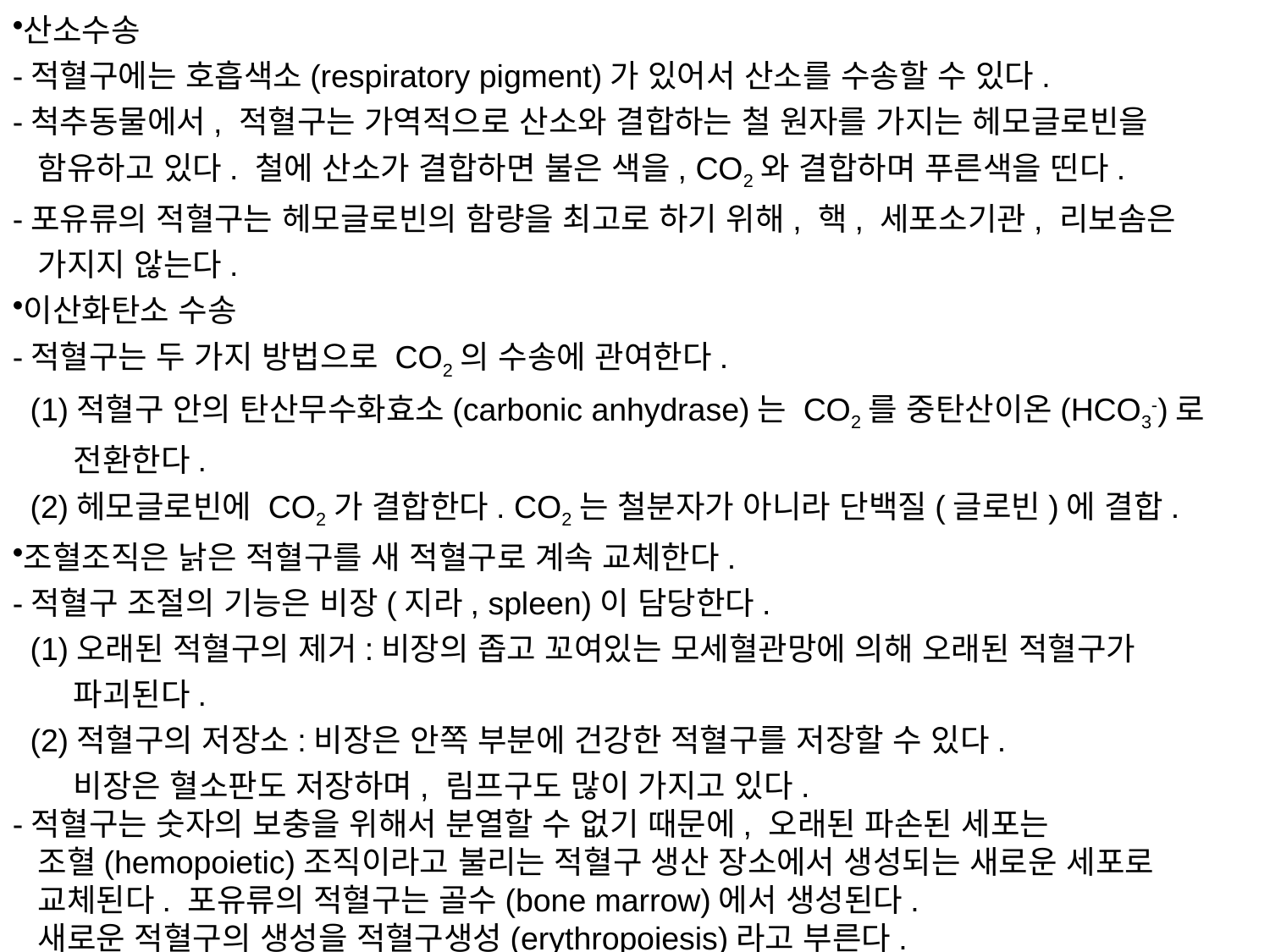

산소수송
-적혈구에는 호흡색소(respiratory pigment)가 있어서 산소를 수송할 수 있다.
-척추동물에서, 적혈구는 가역적으로 산소와 결합하는 철 원자를 가지는 헤모글로빈을
  함유하고 있다. 철에 산소가 결합하면 불은 색을, CO2와 결합하며 푸른색을 띤다.
-포유류의 적혈구는 헤모글로빈의 함량을 최고로 하기 위해, 핵, 세포소기관, 리보솜은
  가지지 않는다.
이산화탄소 수송
-적혈구는 두 가지 방법으로 CO2의 수송에 관여한다.
  (1)적혈구 안의 탄산무수화효소(carbonic anhydrase)는 CO2를 중탄산이온(HCO3-)로
      전환한다.
  (2)헤모글로빈에 CO2가 결합한다. CO2는 철분자가 아니라 단백질(글로빈)에 결합.
조혈조직은 낡은 적혈구를 새 적혈구로 계속 교체한다.
-적혈구 조절의 기능은 비장(지라, spleen)이 담당한다.
  (1)오래된 적혈구의 제거:비장의 좁고 꼬여있는 모세혈관망에 의해 오래된 적혈구가
      파괴된다.
  (2)적혈구의 저장소:비장은 안쪽 부분에 건강한 적혈구를 저장할 수 있다.
      비장은 혈소판도 저장하며, 림프구도 많이 가지고 있다.
-적혈구는 숫자의 보충을 위해서 분열할 수 없기 때문에, 오래된 파손된 세포는
  조혈(hemopoietic)조직이라고 불리는 적혈구 생산 장소에서 생성되는 새로운 세포로
  교체된다. 포유류의 적혈구는 골수(bone marrow)에서 생성된다.
  새로운 적혈구의 생성을 적혈구생성(erythropoiesis)라고 부른다.